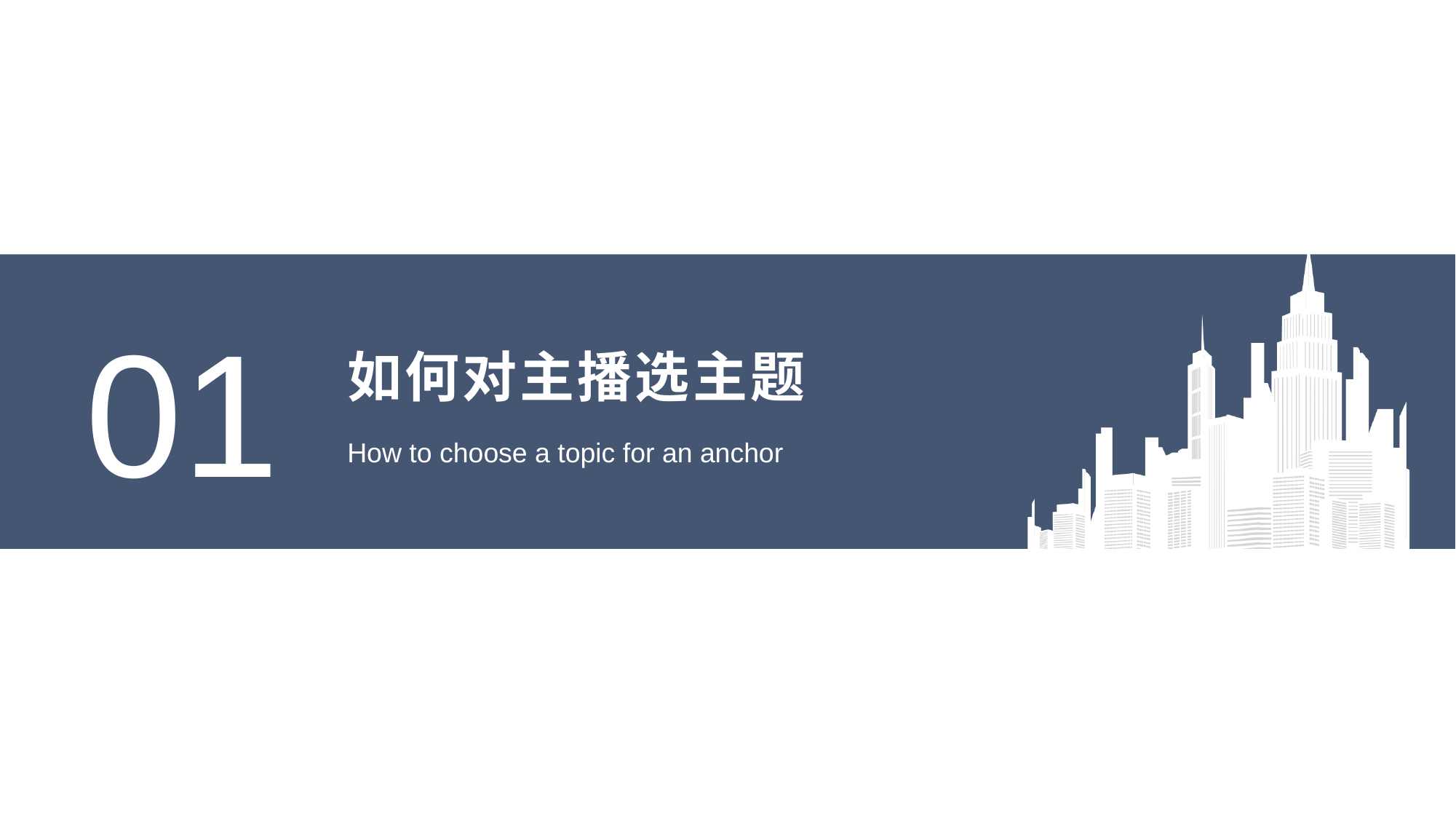

01
# 如何对主播选主题
How to choose a topic for an anchor